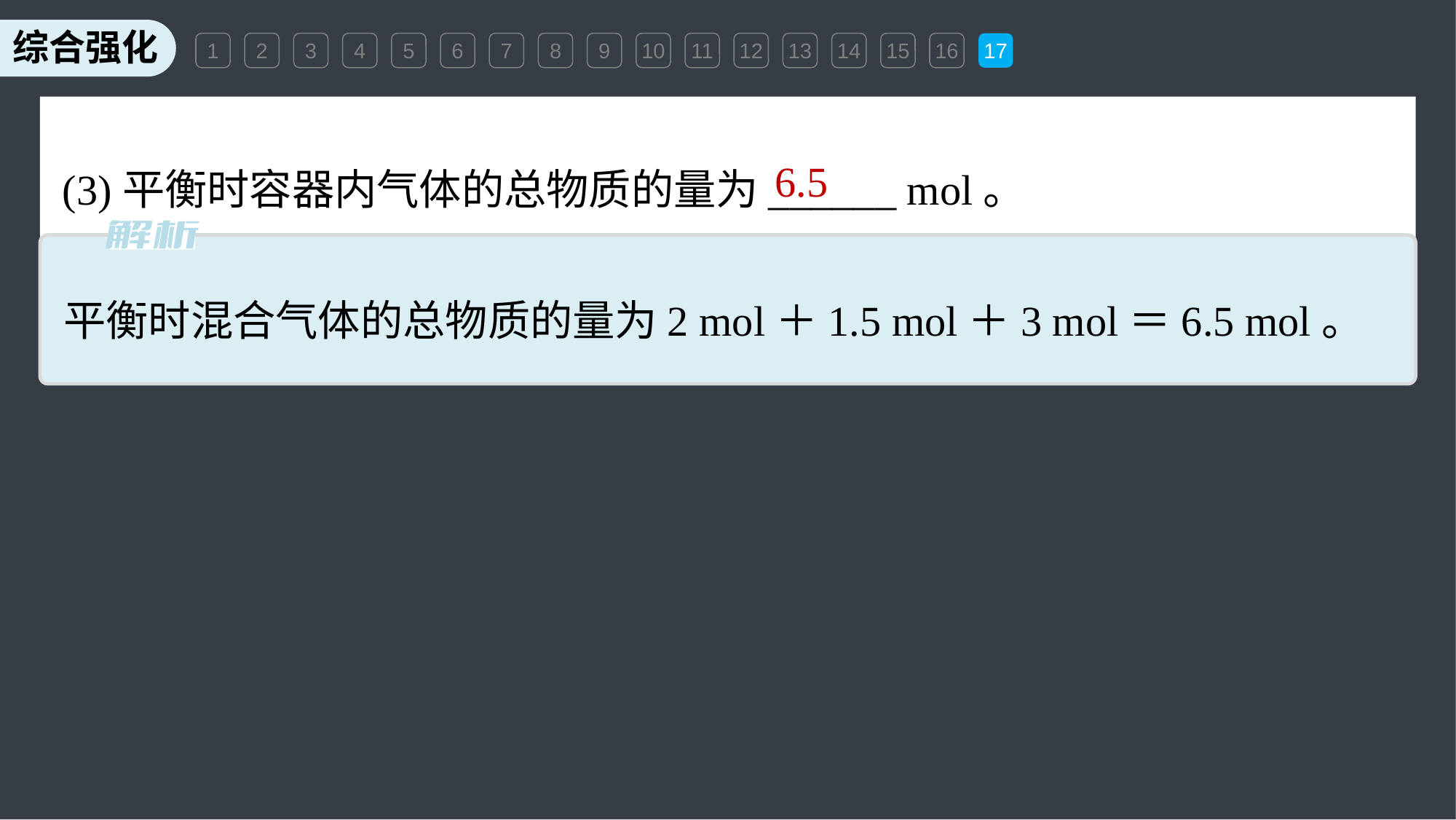

1
2
3
4
5
6
7
8
9
10
11
12
13
14
15
16
17
(3)平衡时容器内气体的总物质的量为______ mol。
6.5

平衡时混合气体的总物质的量为2 mol＋1.5 mol＋3 mol＝6.5 mol。